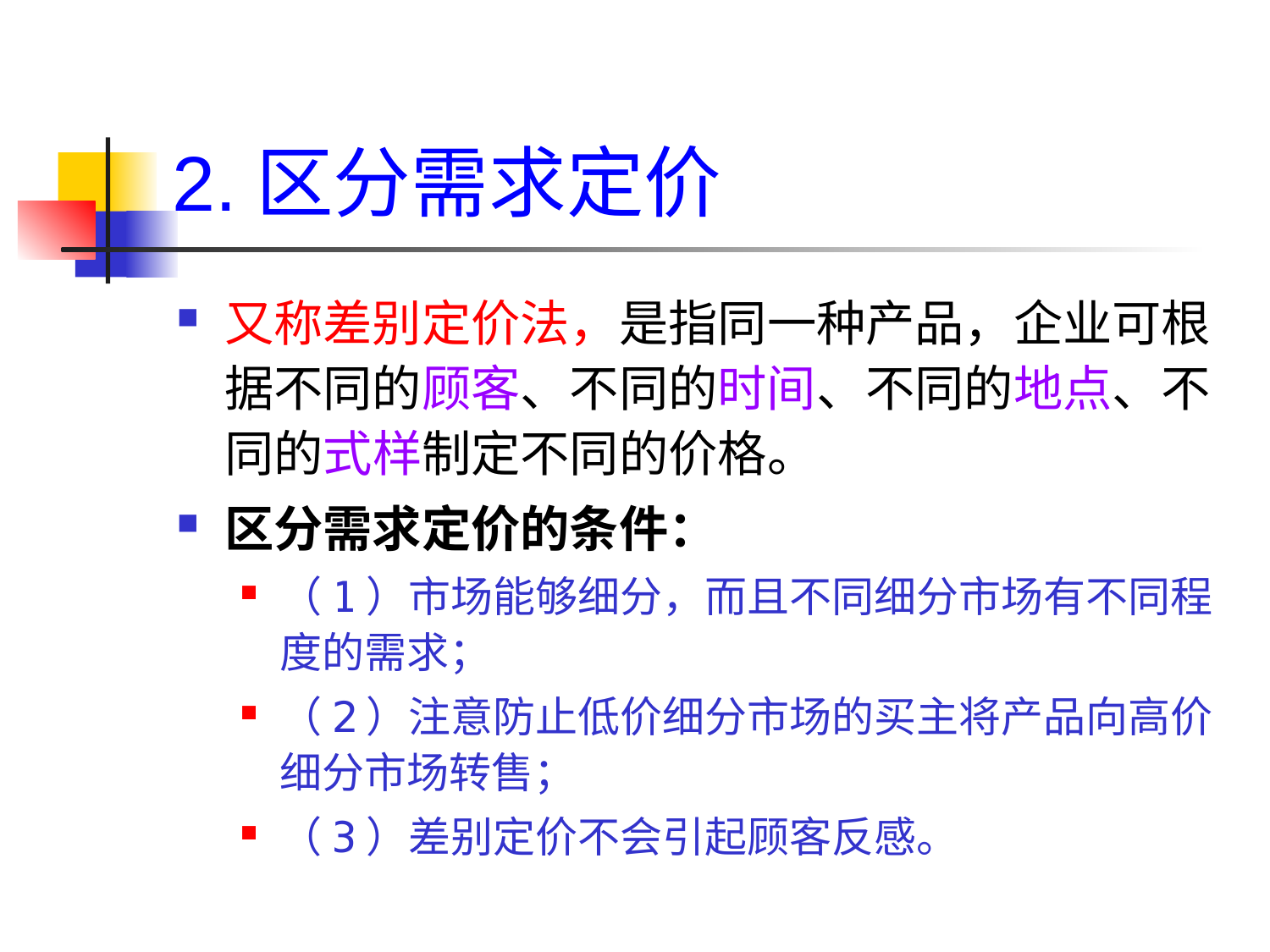

# 2.区分需求定价
又称差别定价法，是指同一种产品，企业可根据不同的顾客、不同的时间、不同的地点、不同的式样制定不同的价格。
区分需求定价的条件：
（1）市场能够细分，而且不同细分市场有不同程度的需求；
（2）注意防止低价细分市场的买主将产品向高价细分市场转售；
（3）差别定价不会引起顾客反感。
38